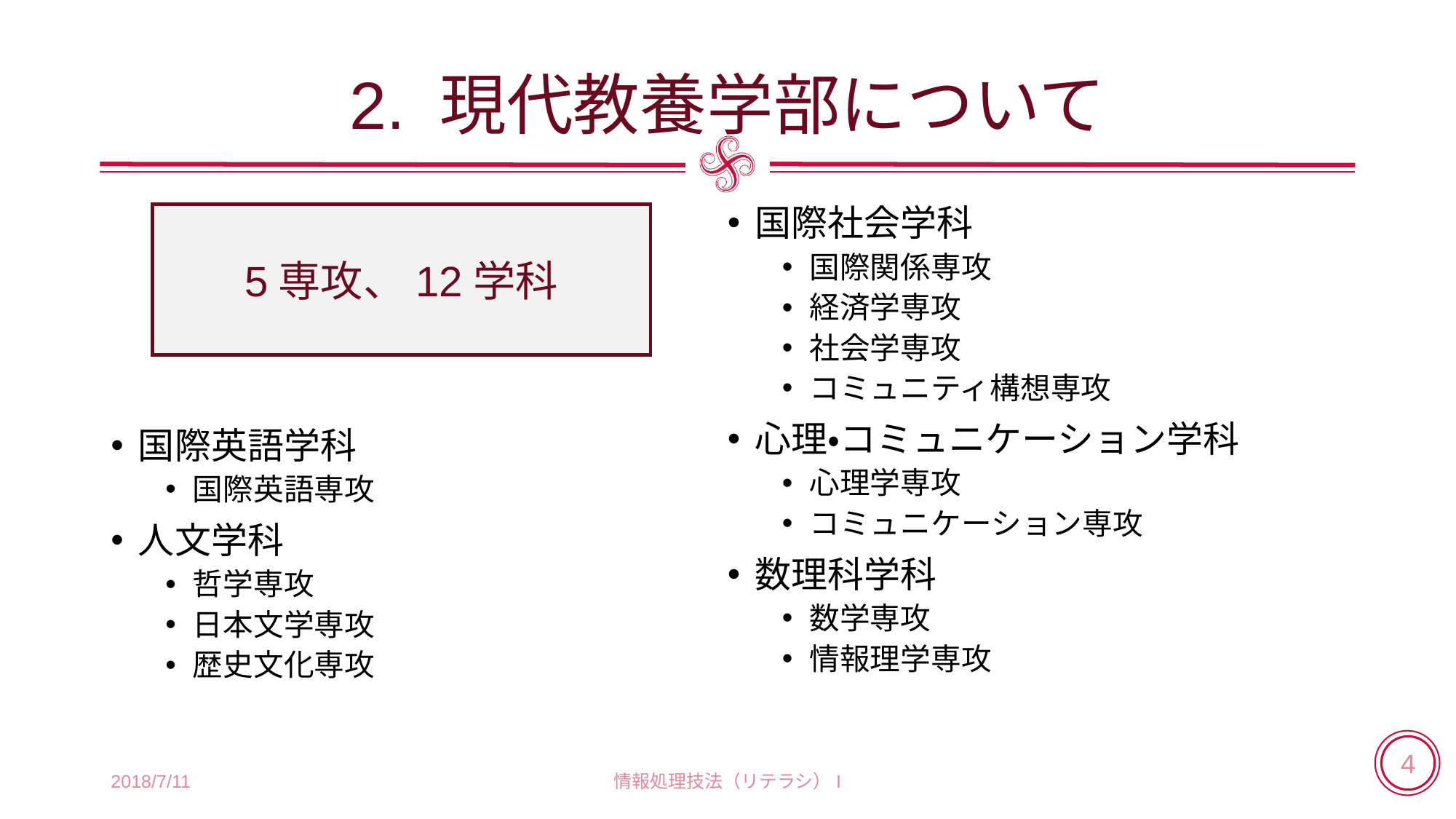

# 2. 現代教養学部について

国際英語学科
国際英語専攻
人文学科
哲学専攻
日本文学専攻
歴史文化専攻
国際社会学科
国際関係専攻
経済学専攻
社会学専攻
コミュニティ構想専攻
心理・コミュニケーション学科
心理学専攻
コミュニケーション専攻
数理科学科
数学専攻
情報理学専攻
5専攻、12学科
2018/7/11
情報処理技法（リテラシ）I